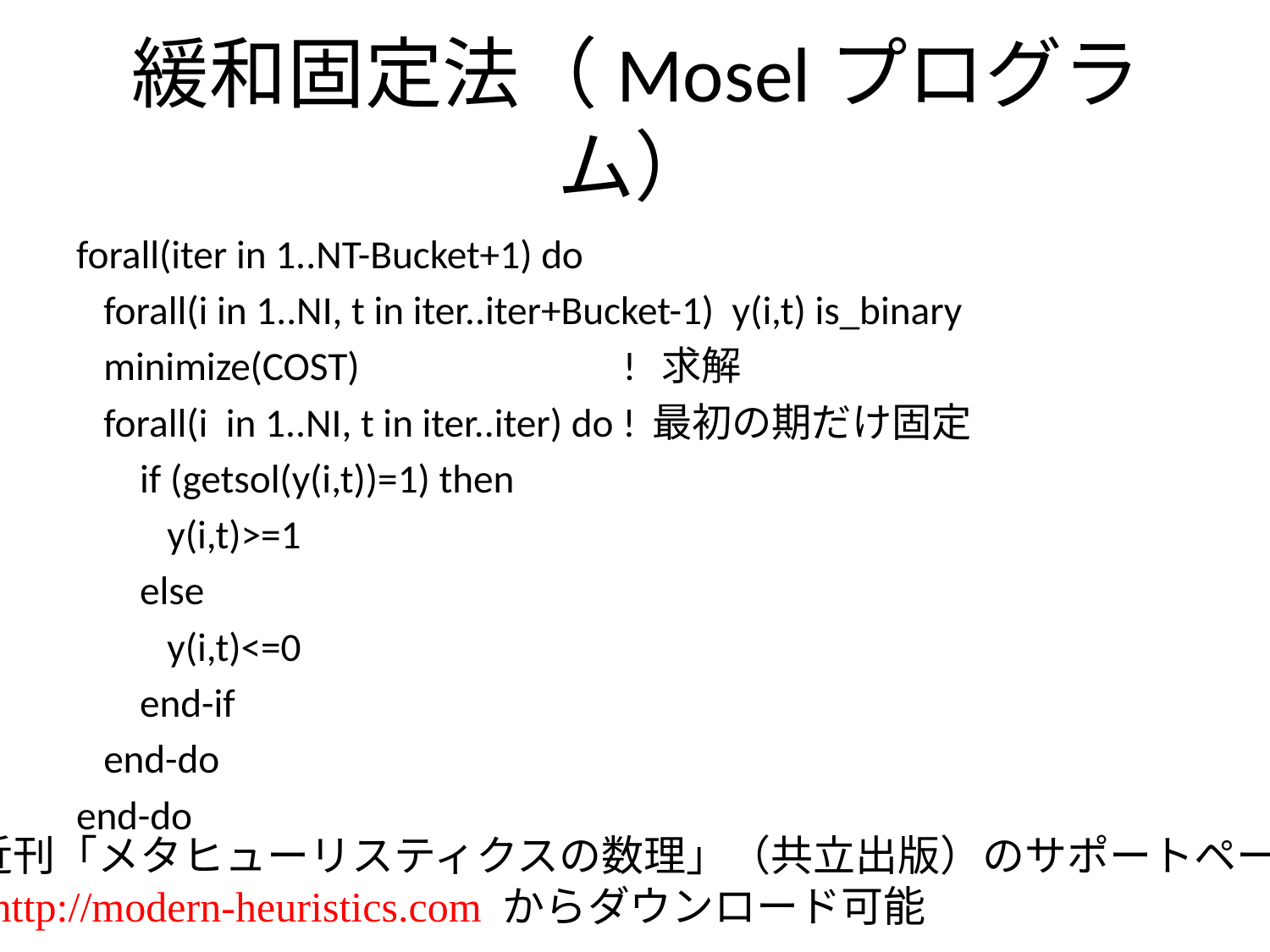

# 緩和固定法（Moselプログラム）
forall(iter in 1..NT-Bucket+1) do
   forall(i in 1..NI, t in iter..iter+Bucket-1)  y(i,t) is_binary
   minimize(COST)                             !  求解
   forall(i  in 1..NI, t in iter..iter) do ! 最初の期だけ固定
       if (getsol(y(i,t))=1) then
          y(i,t)>=1
       else
          y(i,t)<=0
       end-if
   end-do
end-do
近刊「メタヒューリスティクスの数理」（共立出版）のサポートページ
 http://modern-heuristics.com からダウンロード可能